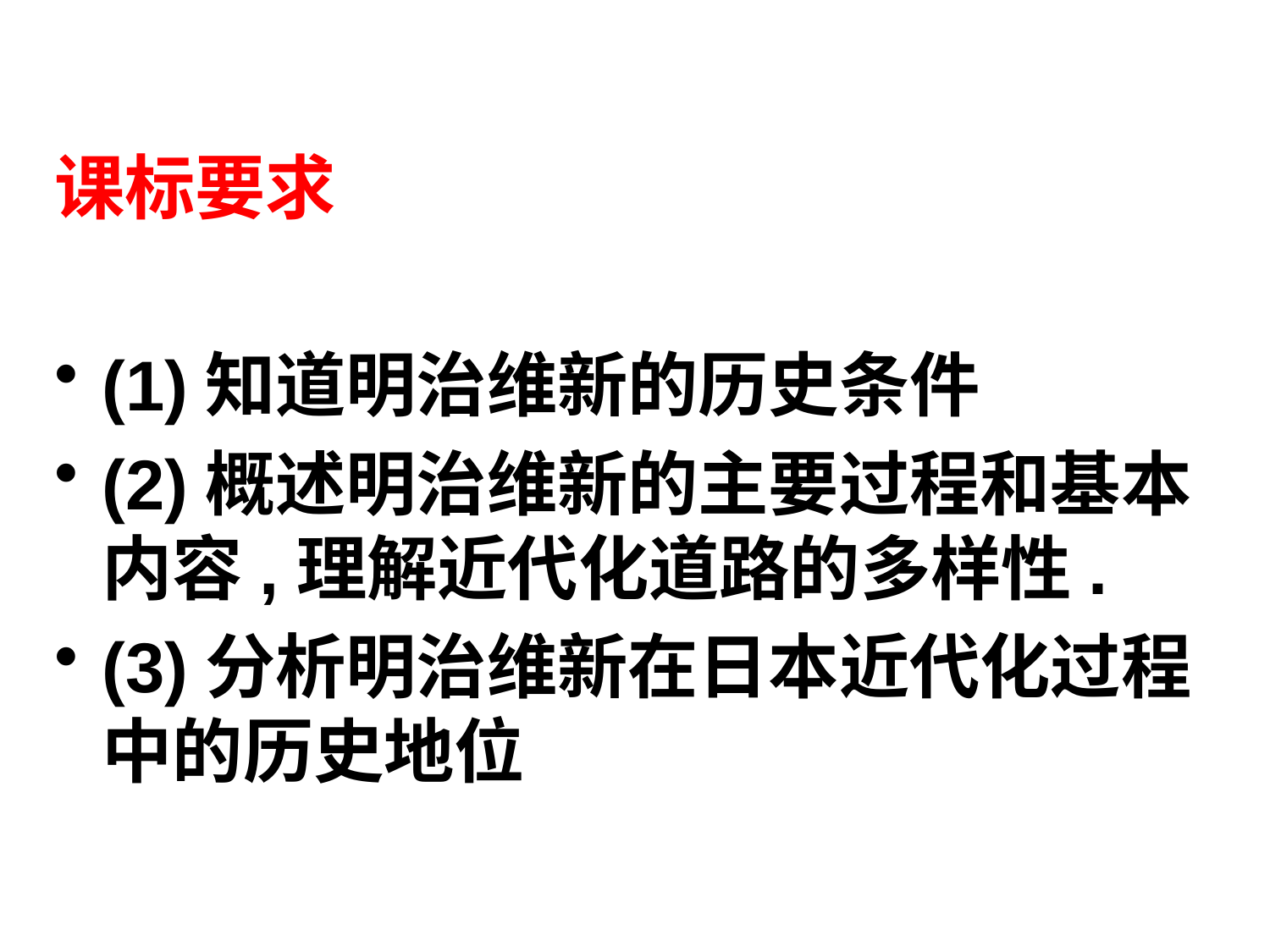

课标要求

(1)知道明治维新的历史条件
(2)概述明治维新的主要过程和基本内容,理解近代化道路的多样性.
(3)分析明治维新在日本近代化过程中的历史地位